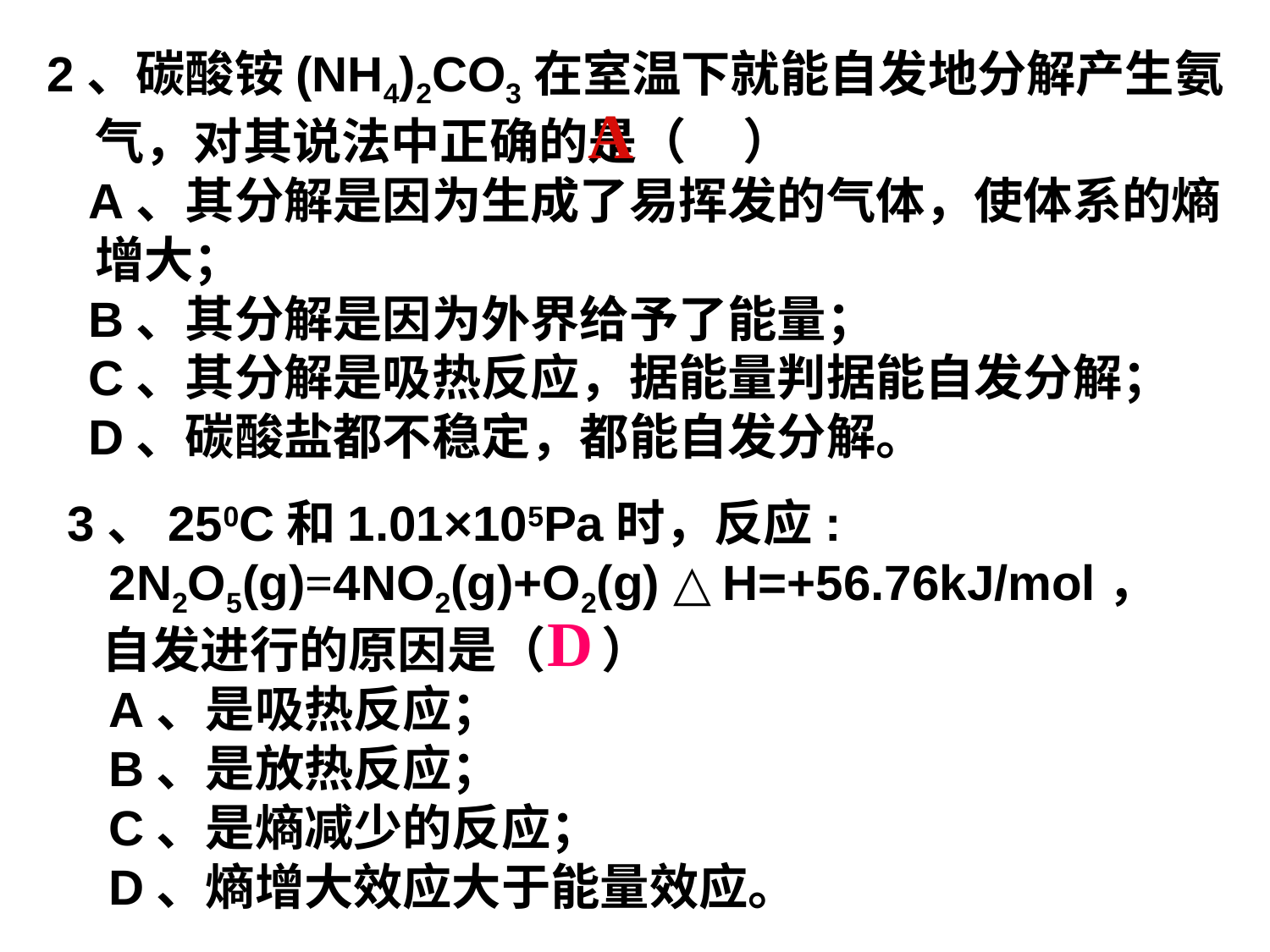

2、碳酸铵(NH4)2CO3在室温下就能自发地分解产生氨气，对其说法中正确的是（     ）
   A、其分解是因为生成了易挥发的气体，使体系的熵增大；
   B、其分解是因为外界给予了能量；
   C、其分解是吸热反应，据能量判据能自发分解；
   D、碳酸盐都不稳定，都能自发分解。

A

3、250C和1.01×105Pa时，反应:
   2N2O5(g)=4NO2(g)+O2(g) △H=+56.76kJ/mol，
  自发进行的原因是（     ）
   A、是吸热反应；
   B、是放热反应；
   C、是熵减少的反应；
   D、熵增大效应大于能量效应。
D